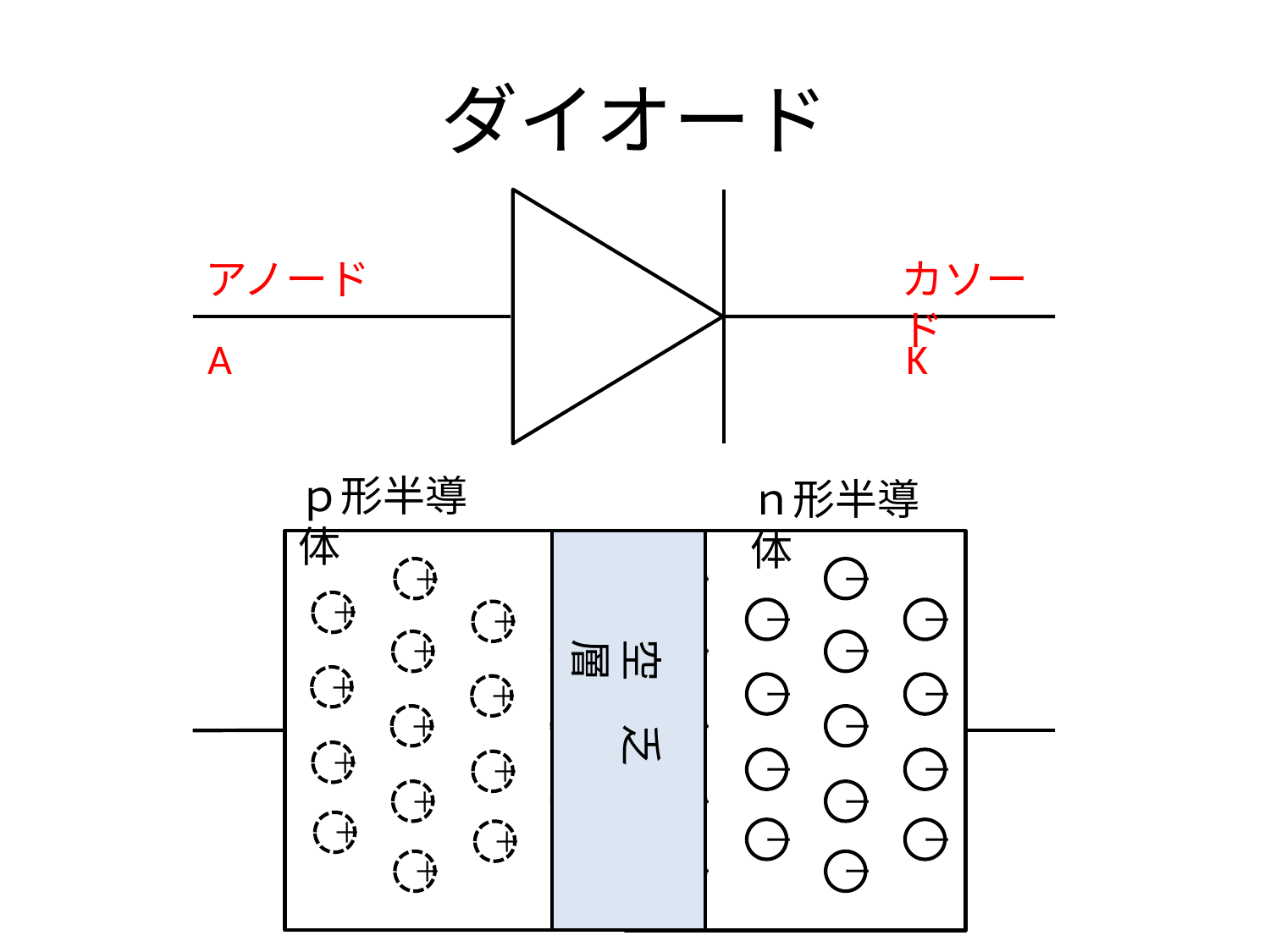

# ダイオード

カソード
アノード
A
K
ｐ形半導体
ｎ形半導体

ー
ー
＋
＋
＋
ー
ー
＋
空　乏　層
＋
＋
ー
ー
＋
ー
ー
＋
＋
＋
ー
ー
＋
ー
ー
＋
＋
＋
ー
ー
＋
ー
ー
＋
＋
＋
ー
ー